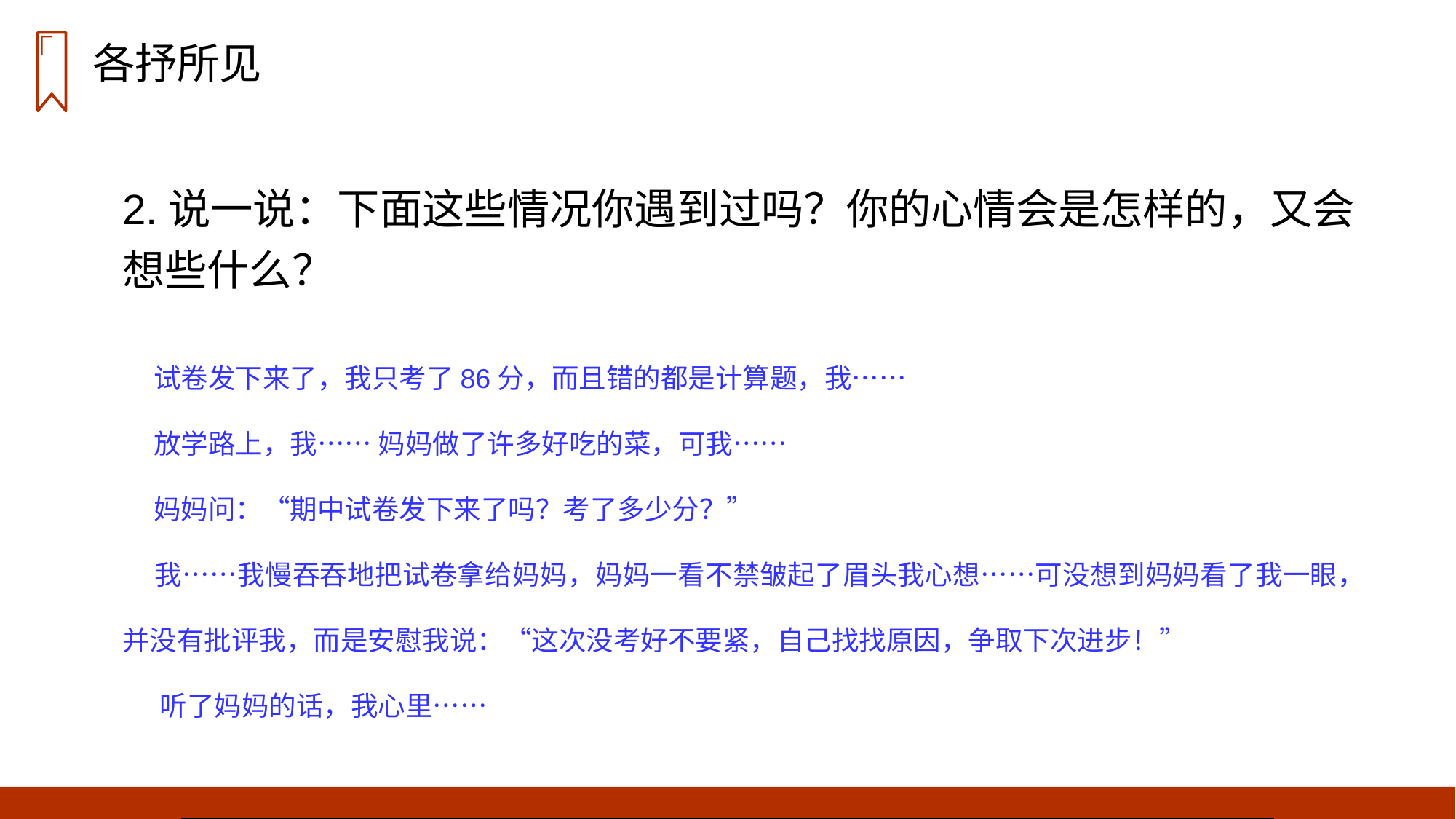

各抒所见
2.说一说：下面这些情况你遇到过吗？你的心情会是怎样的，又会想些什么？
    试卷发下来了，我只考了86分，而且错的都是计算题，我……
    放学路上，我…… 妈妈做了许多好吃的菜，可我……
    妈妈问：“期中试卷发下来了吗？考了多少分？”
    我……我慢吞吞地把试卷拿给妈妈，妈妈一看不禁皱起了眉头我心想……可没想到妈妈看了我一眼，并没有批评我，而是安慰我说：“这次没考好不要紧，自己找找原因，争取下次进步！”
     听了妈妈的话，我心里……